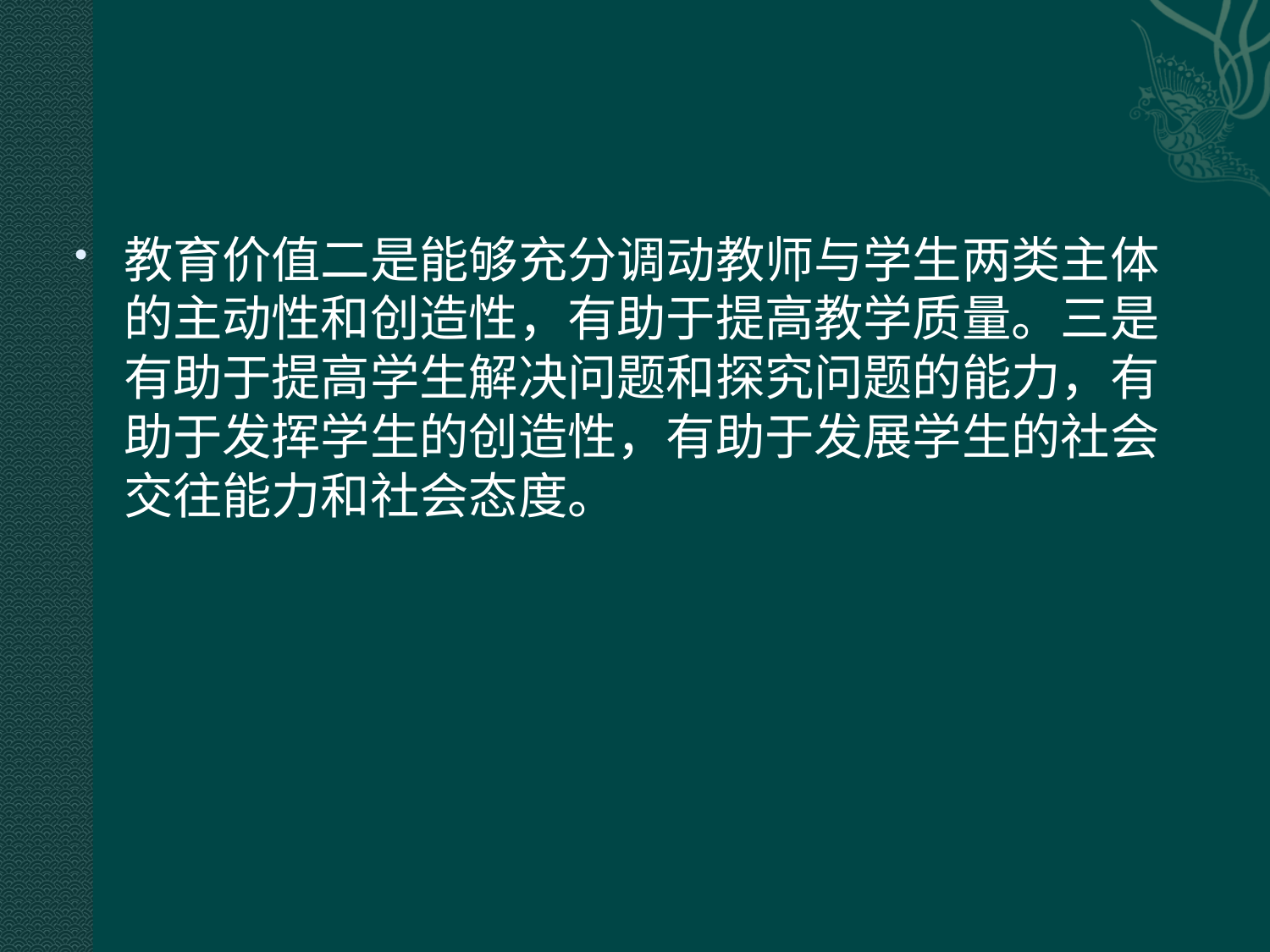

#
教育价值二是能够充分调动教师与学生两类主体的主动性和创造性，有助于提高教学质量。三是有助于提高学生解决问题和探究问题的能力，有助于发挥学生的创造性，有助于发展学生的社会交往能力和社会态度。